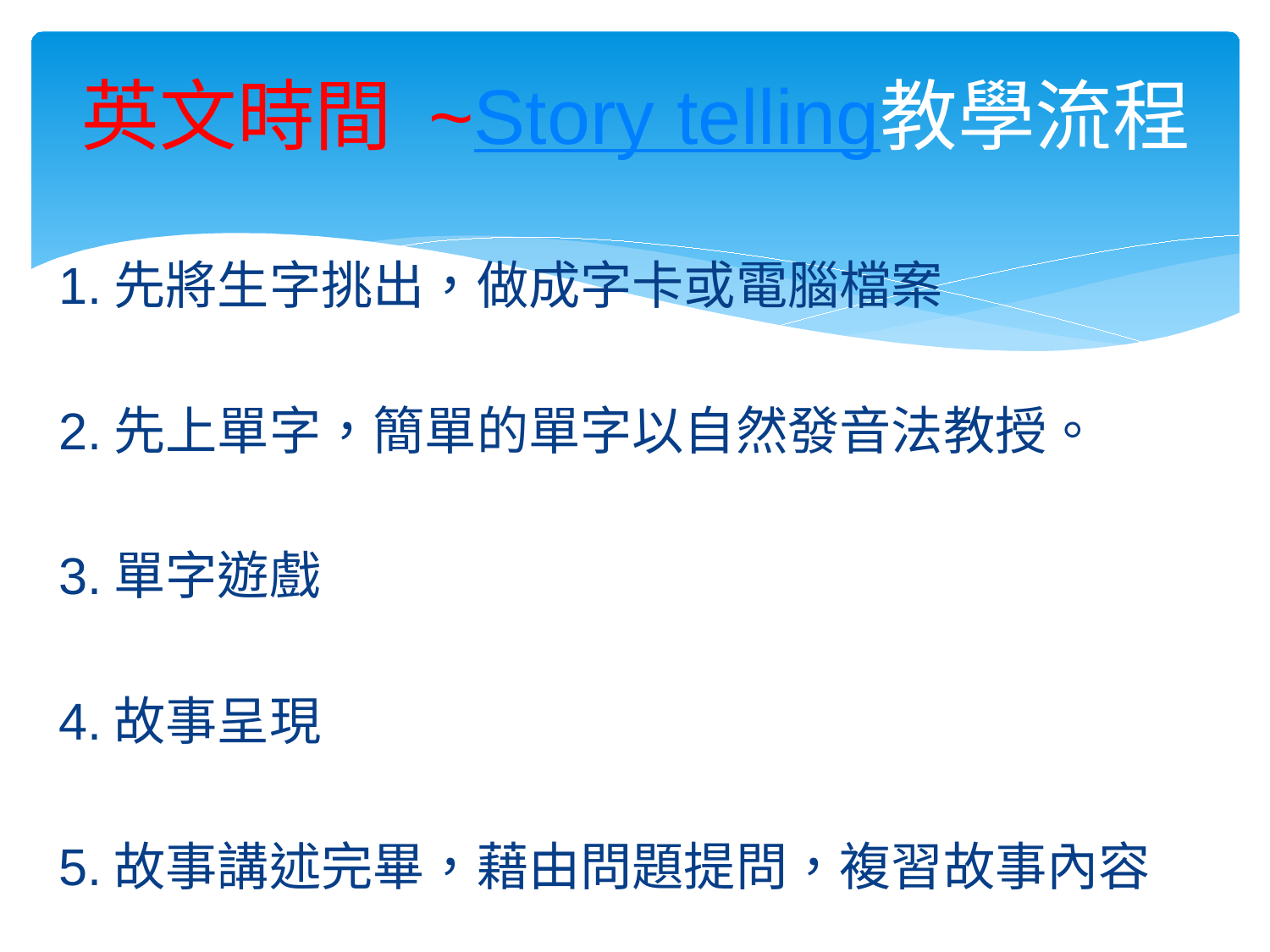

# 英文時間 ~Story telling教學流程
1.先將生字挑出，做成字卡或電腦檔案

2.先上單字，簡單的單字以自然發音法教授。

3.單字遊戲

4.故事呈現

5.故事講述完畢，藉由問題提問，複習故事內容